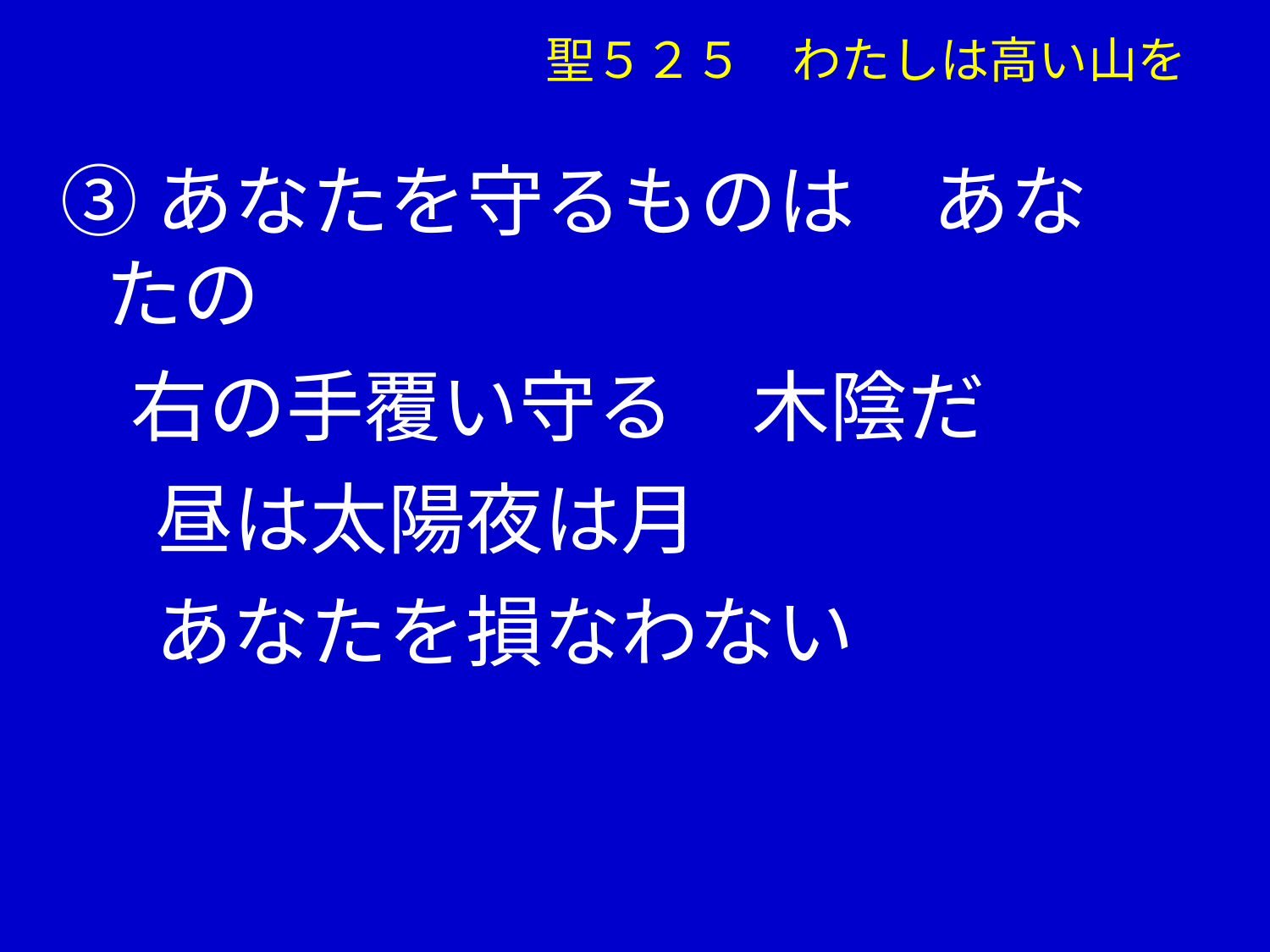

聖５２５　わたしは高い山を
③あなたを守るものは　あなたの
   右の手覆い守る　木陰だ
　 昼は太陽夜は月
　 あなたを損なわない